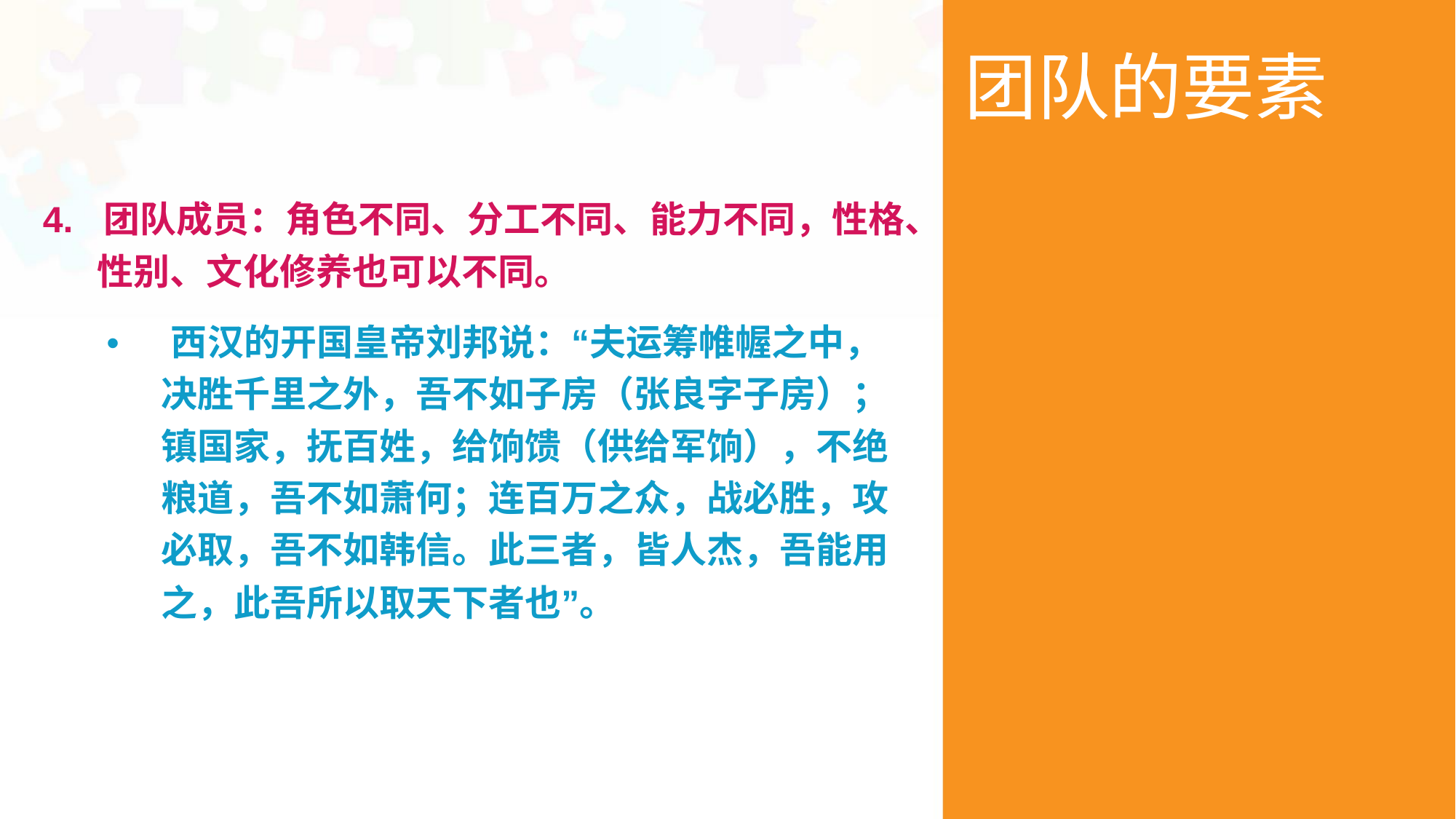

团队的要素
4. 团队成员：角色不同、分工不同、能力不同，性格、
性别、文化修养也可以不同。
• 西汉的开国皇帝刘邦说：“夫运筹帷幄之中，
决胜千里之外，吾不如子房（张良字子房）；
镇国家，抚百姓，给饷馈（供给军饷），不绝
粮道，吾不如萧何；连百万之众，战必胜，攻
必取，吾不如韩信。此三者，皆人杰，吾能用
之，此吾所以取天下者也”。